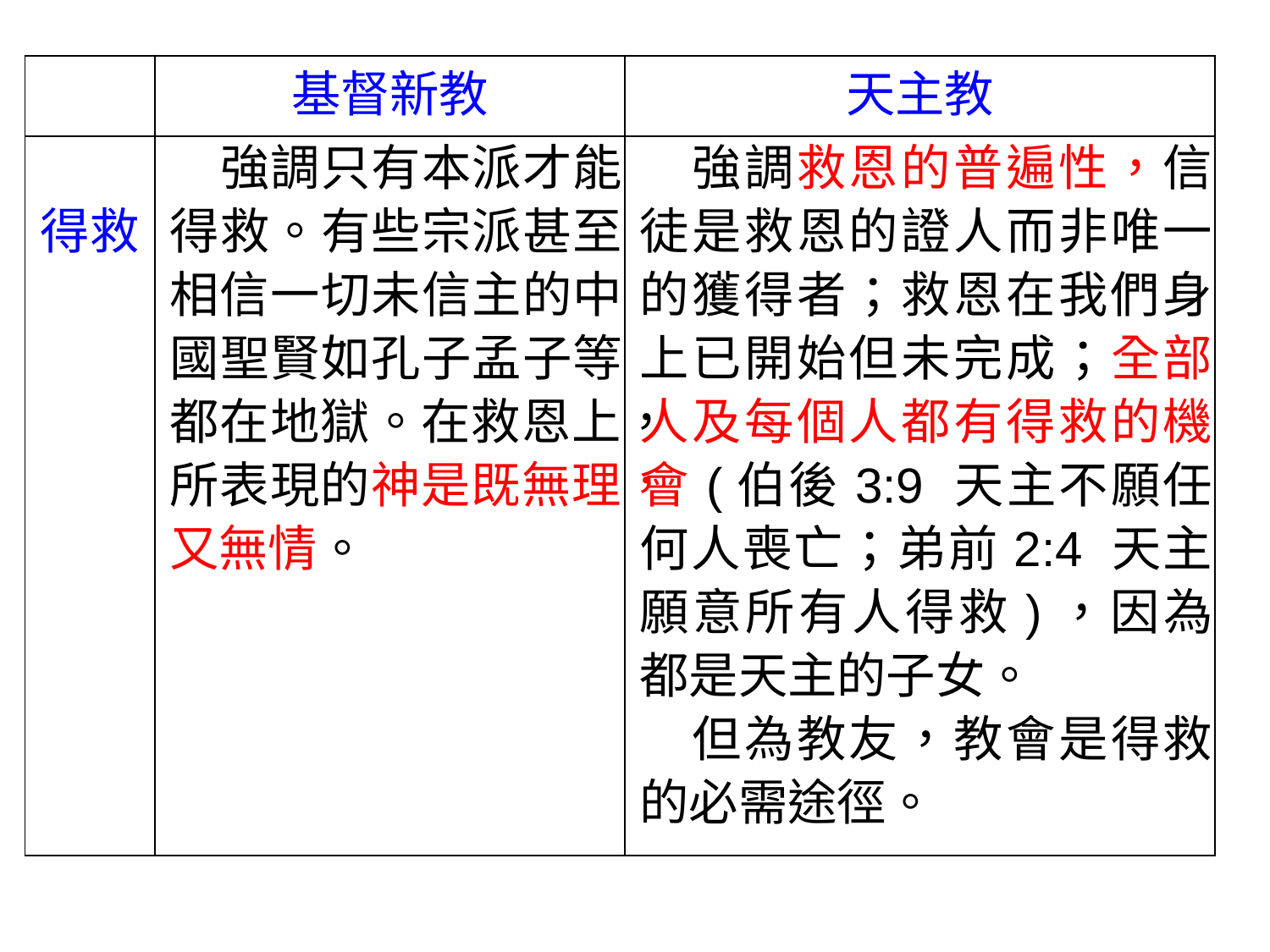

|  | 基督新教 | 天主教 |
| --- | --- | --- |
| 得救 | 強調只有本派才能得救。有些宗派甚至相信一切未信主的中國聖賢如孔子孟子等都在地獄。在救恩上，所表現的神是既無理，又無情。 | 強調救恩的普遍性，信徒是救恩的證人而非唯一的獲得者；救恩在我們身上已開始但未完成；全部人及每個人都有得救的機會(伯後3:9 天主不願任何人喪亡；弟前2:4 天主願意所有人得救)，因為都是天主的子女。 　但為教友，教會是得救的必需途徑。 |